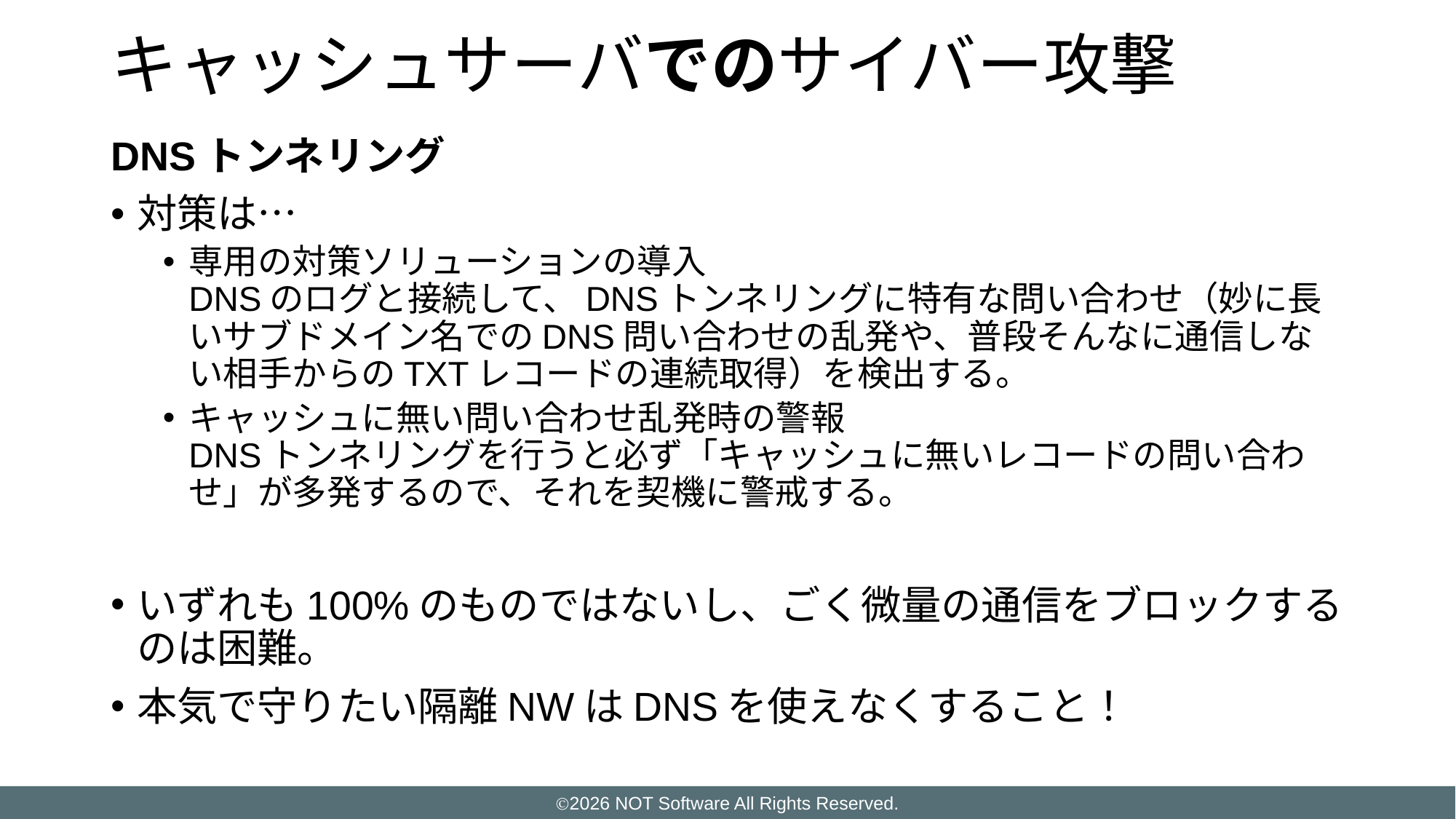

# キャッシュサーバでのサイバー攻撃
DNSトンネリング
対策は…
専用の対策ソリューションの導入
DNSのログと接続して、DNSトンネリングに特有な問い合わせ（妙に長いサブドメイン名でのDNS問い合わせの乱発や、普段そんなに通信しない相手からのTXTレコードの連続取得）を検出する。
キャッシュに無い問い合わせ乱発時の警報
DNSトンネリングを行うと必ず「キャッシュに無いレコードの問い合わせ」が多発するので、それを契機に警戒する。

いずれも100%のものではないし、ごく微量の通信をブロックするのは困難。
本気で守りたい隔離NWはDNSを使えなくすること！